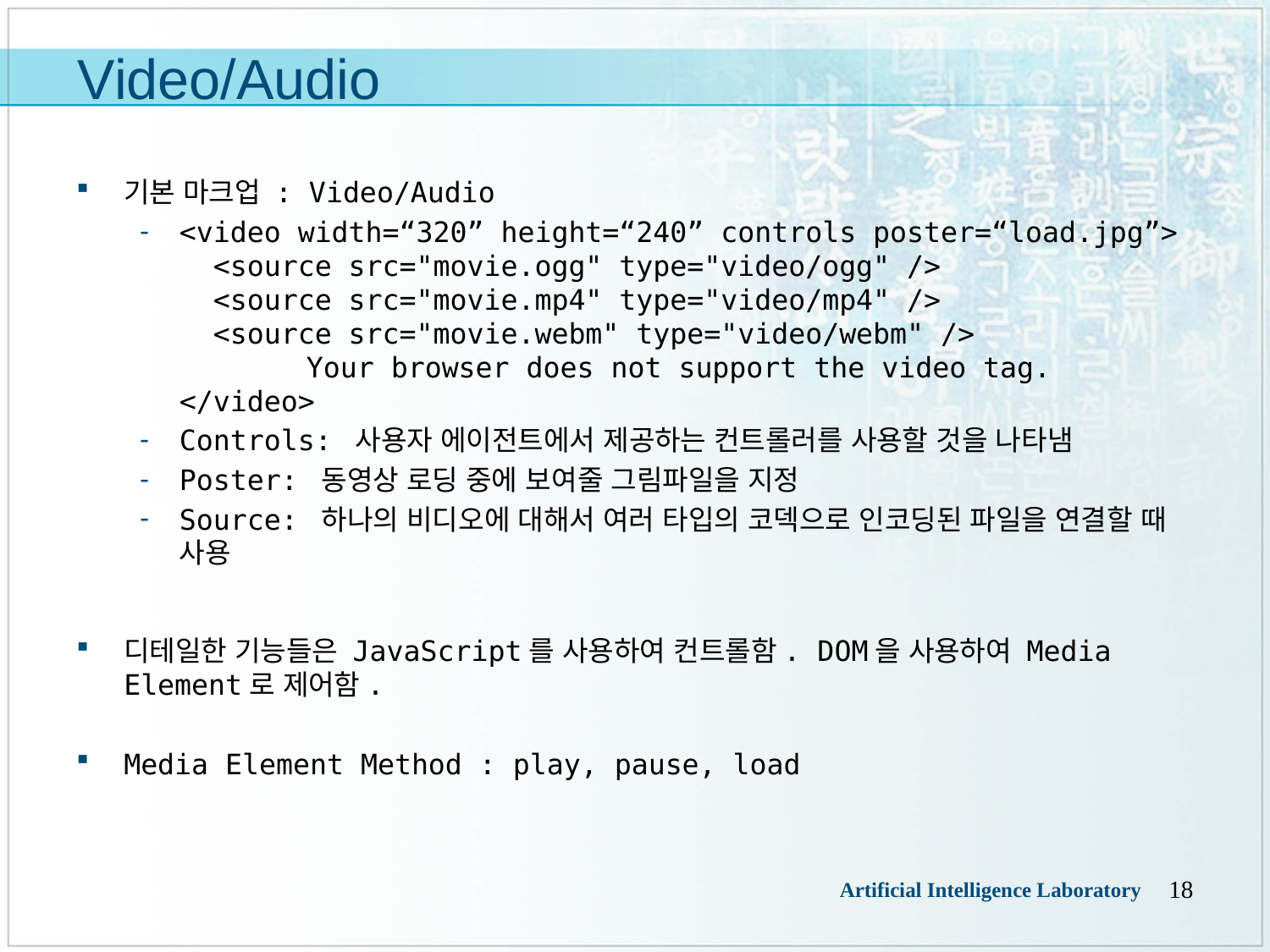

# Video/Audio
기본 마크업 : Video/Audio
<video width=“320” height=“240” controls poster=“load.jpg”>
  <source src="movie.ogg" type="video/ogg" />
  <source src="movie.mp4" type="video/mp4" />
  <source src="movie.webm" type="video/webm" />
	Your browser does not support the video tag.
</video>
Controls: 사용자 에이전트에서 제공하는 컨트롤러를 사용할 것을 나타냄
Poster: 동영상 로딩 중에 보여줄 그림파일을 지정
Source: 하나의 비디오에 대해서 여러 타입의 코덱으로 인코딩된 파일을 연결할 때 사용

디테일한 기능들은 JavaScript를 사용하여 컨트롤함. DOM을 사용하여 Media Element로 제어함.

Media Element Method : play, pause, load

18